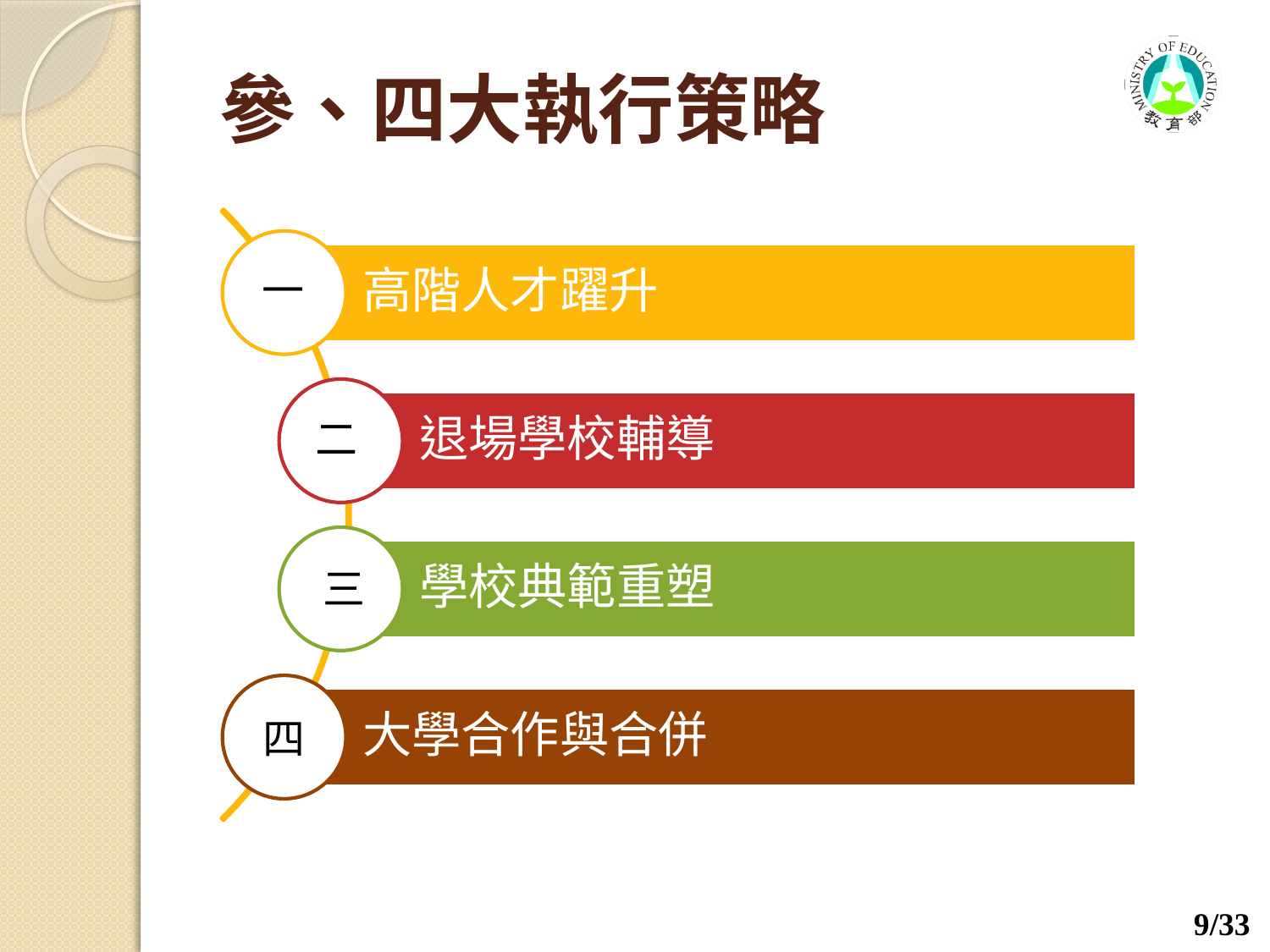

參、四大執行策略
高階人才躍升
退場學校輔導
學校典範重塑
大學合作與合併
一
二
三
四